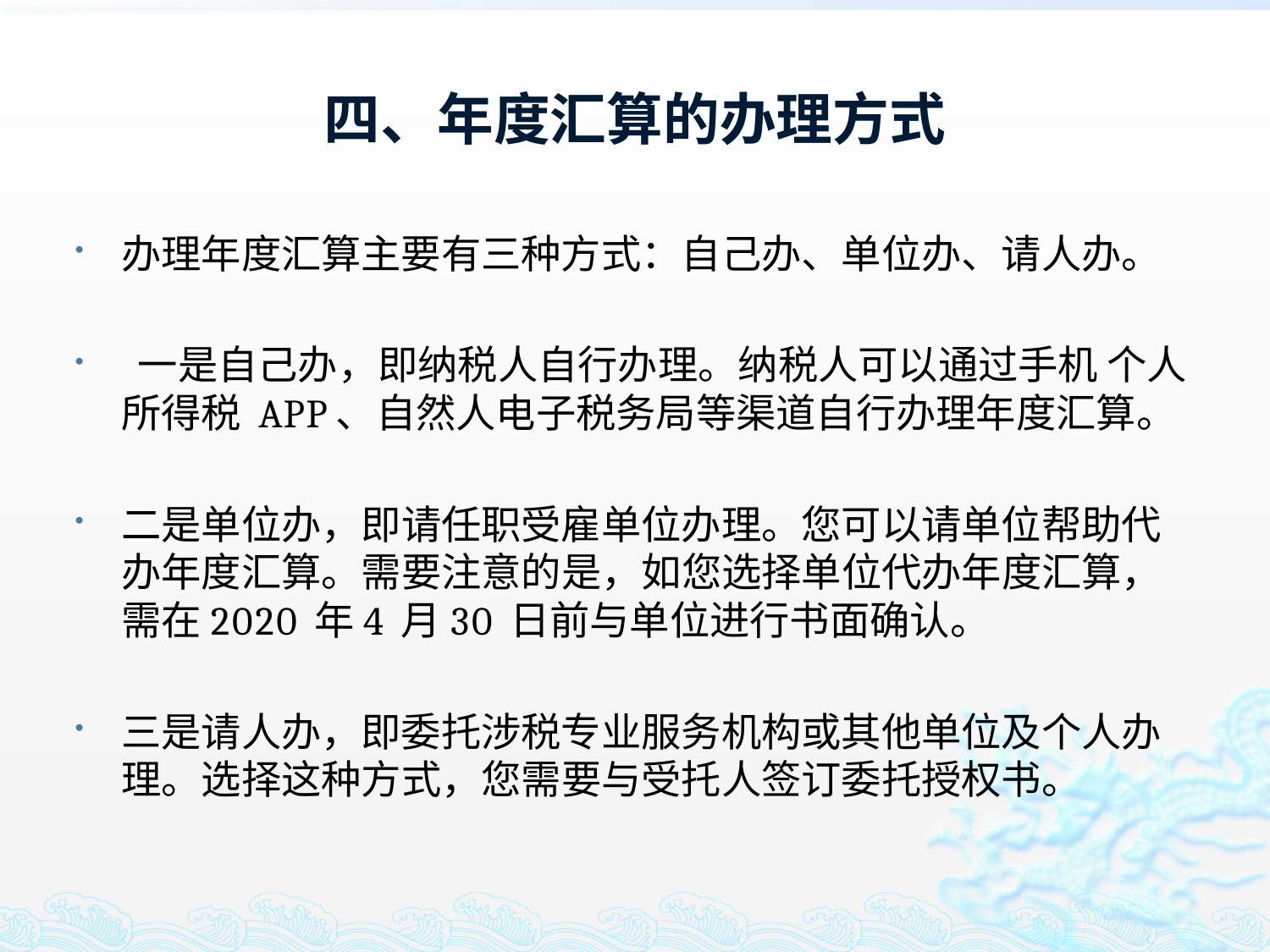

# 四、年度汇算的办理方式
办理年度汇算主要有三种方式：自己办、单位办、请人办。

 一是自己办，即纳税人自行办理。纳税人可以通过手机 个人所得税 APP、自然人电子税务局等渠道自行办理年度汇算。

二是单位办，即请任职受雇单位办理。您可以请单位帮助代办年度汇算。需要注意的是，如您选择单位代办年度汇算，需在2020 年4 月30 日前与单位进行书面确认。

三是请人办，即委托涉税专业服务机构或其他单位及个人办理。选择这种方式，您需要与受托人签订委托授权书。